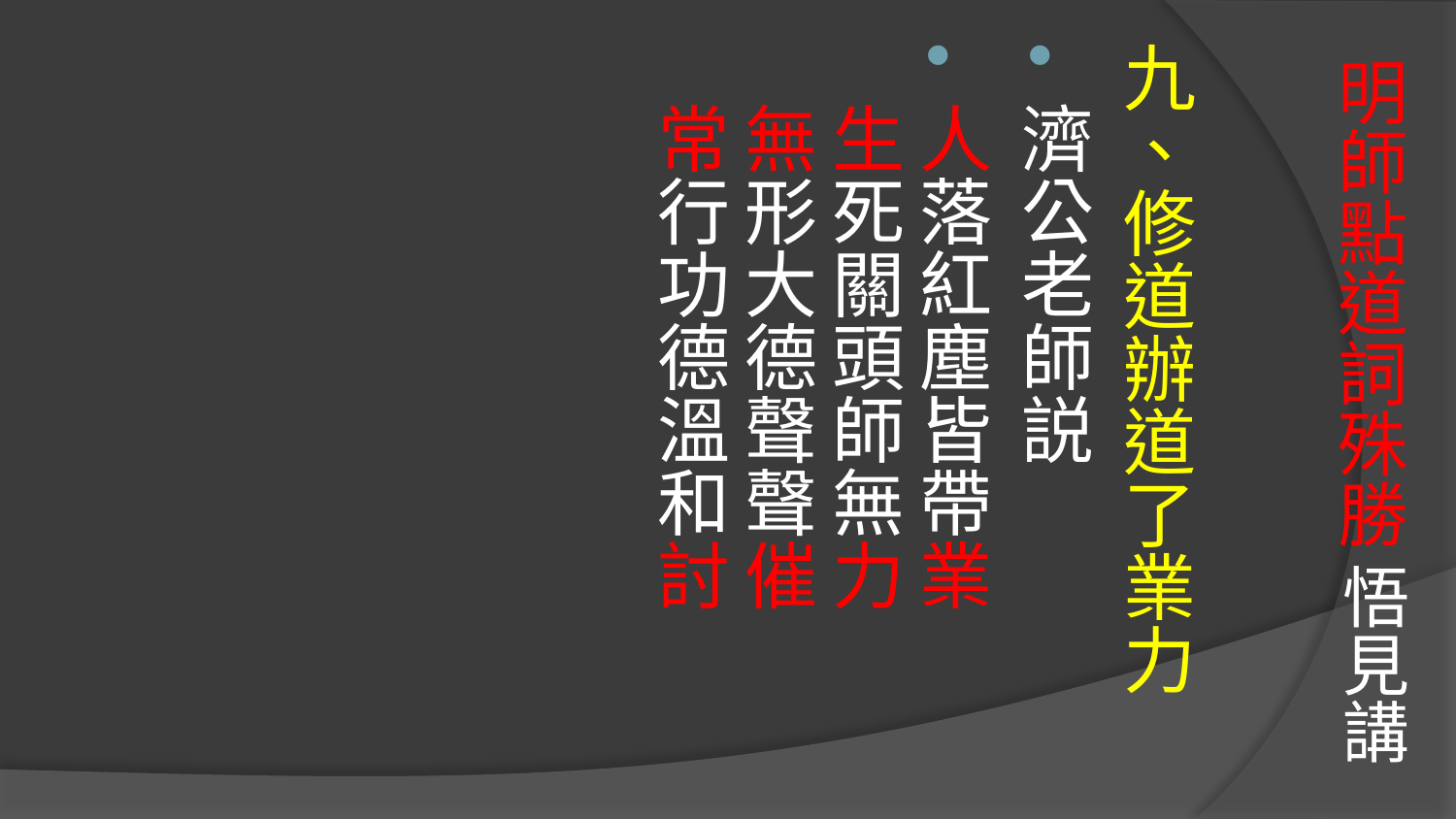

九、修道辦道了業力
濟公老師説
人落紅塵皆帶業
生死關頭師無力
無形大德聲聲催
常行功德溫和討

# 明師點道詞殊勝 悟見講